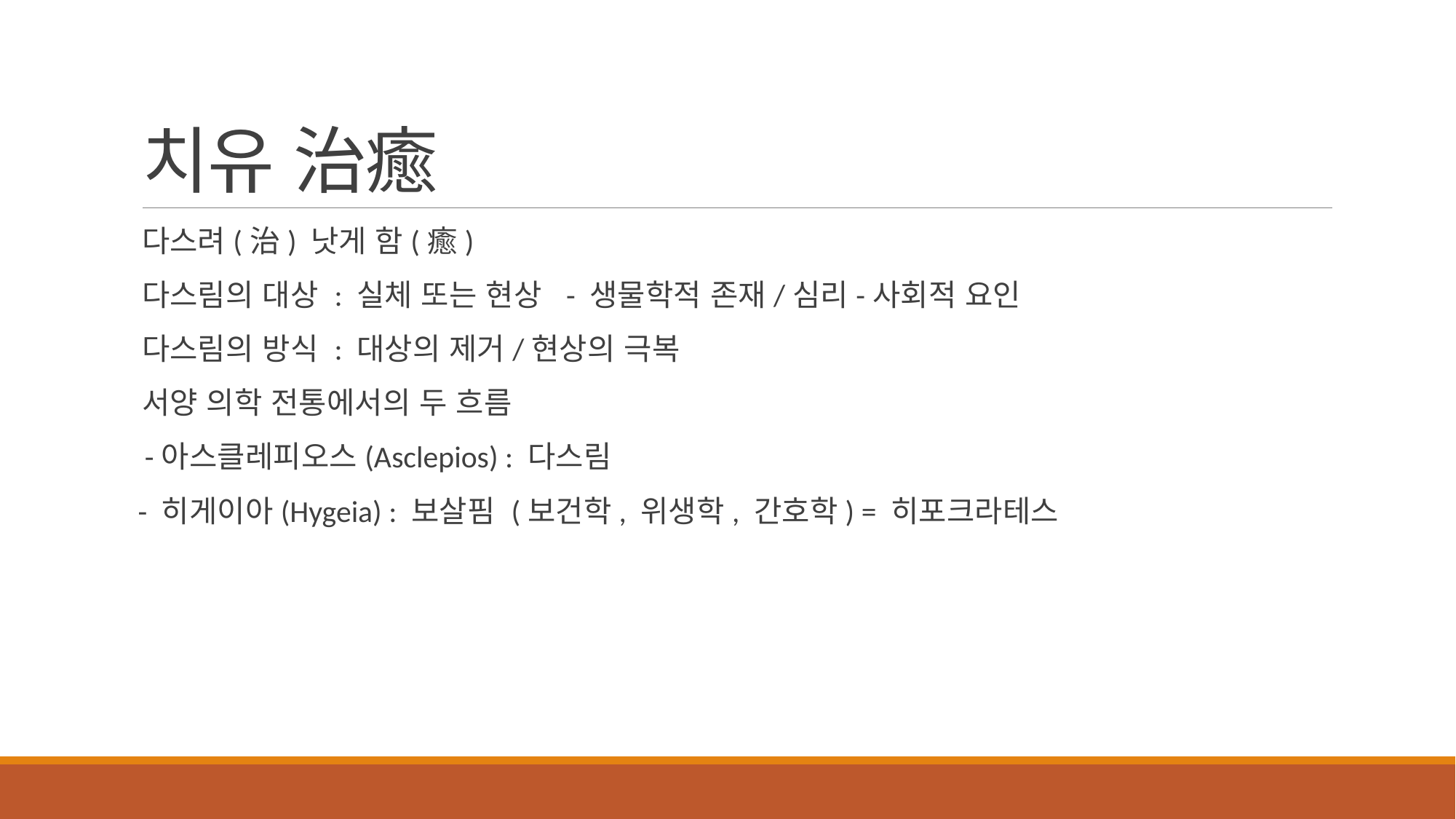

# 치유 治癒
다스려(治) 낫게 함(癒)
다스림의 대상 : 실체 또는 현상  - 생물학적 존재/심리-사회적 요인
다스림의 방식 : 대상의 제거/현상의 극복
서양 의학 전통에서의 두 흐름
  -아스클레피오스(Asclepios) : 다스림
 - 히게이아(Hygeia) : 보살핌 (보건학, 위생학, 간호학) = 히포크라테스